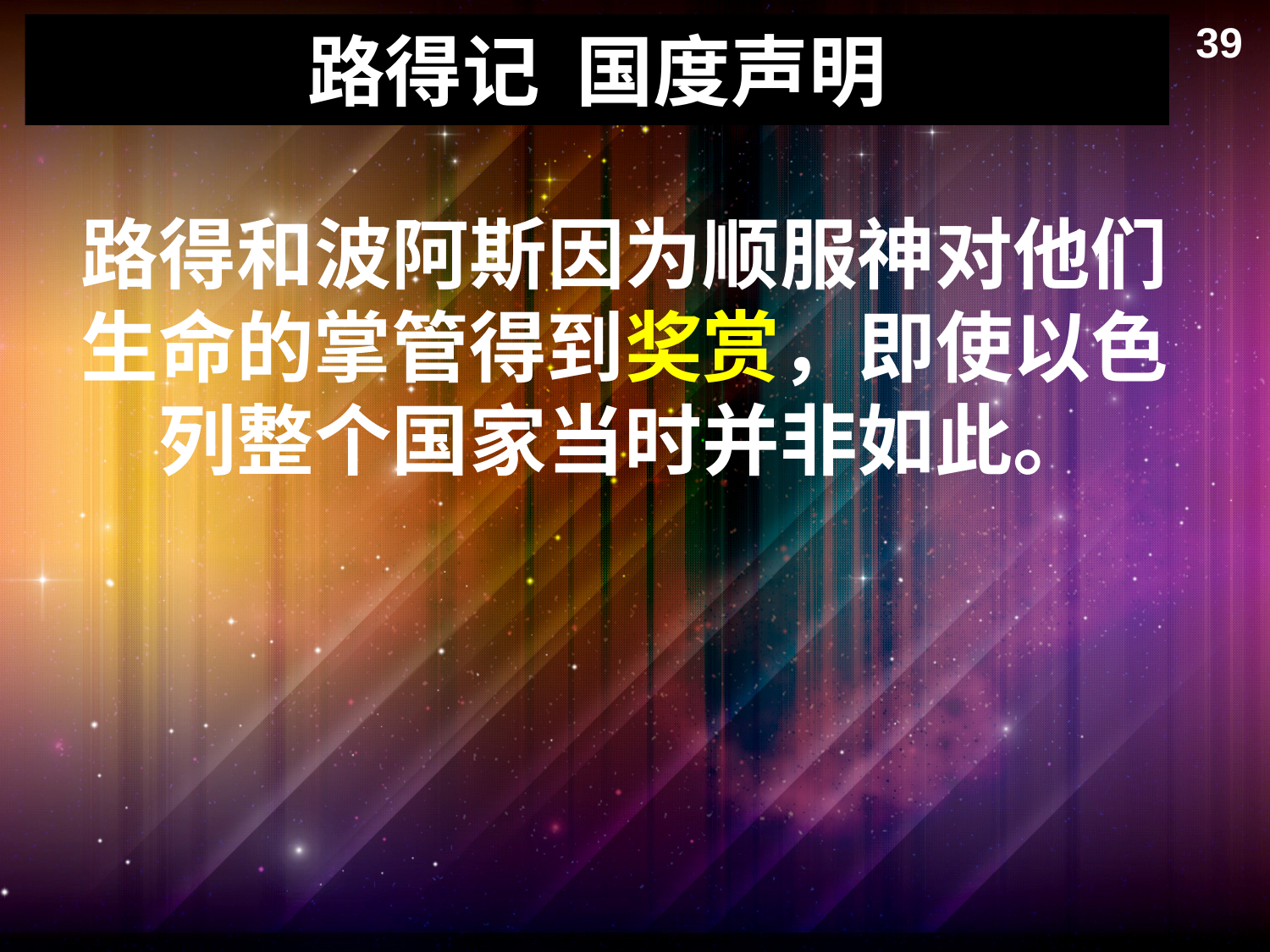

39
# 路得记  国度声明
路得和波阿斯因为顺服神对他们生命的掌管得到奖赏，即使以色列整个国家当时并非如此。